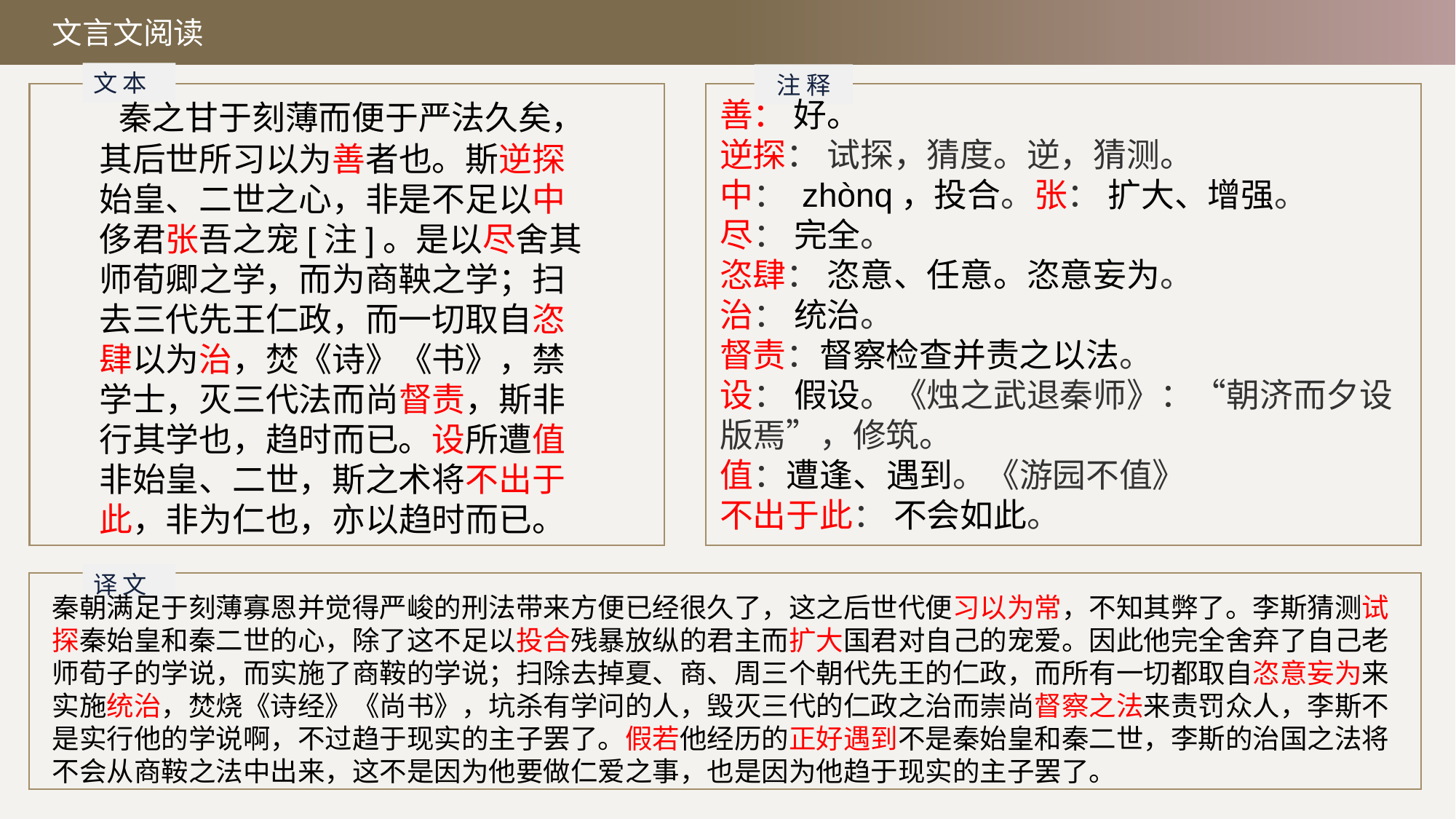

文言文阅读
文 本
注 释
 秦之甘于刻薄而便于严法久矣，其后世所习以为善者也。斯逆探始皇、二世之心，非是不足以中侈君张吾之宠[注]。是以尽舍其师荀卿之学，而为商鞅之学；扫去三代先王仁政，而一切取自恣肆以为治，焚《诗》《书》，禁学士，灭三代法而尚督责，斯非行其学也，趋时而已。设所遭值非始皇、二世，斯之术将不出于此，非为仁也，亦以趋时而已。

善： 好。
逆探：‌ 试探，猜度。逆，猜测。
中： zhònq，投合。张： 扩大、增强。
尽： 完全。
恣肆： 恣意、任意。恣意妄为。
治： 统治。
督责：督察检查并责之以法。
设： 假设。《烛之武退秦师》：“朝济而夕设版焉”，修筑。
值：遭逢、遇到。《游园不值》
不出于此： 不会如此。
译 文

秦朝满足于刻薄寡恩并觉得严峻的刑法带来方便已经很久了，这之后世代便习以为常，不知其弊了。李斯猜测试探秦始皇和秦二世的心，除了这不足以投合残暴放纵的君主而扩大国君对自己的宠爱。因此他完全舍弃了自己老师荀子的学说，而实施了商鞍的学说；扫除去掉夏、商、周三个朝代先王的仁政，而所有一切都取自恣意妄为来实施统治，焚烧《诗经》《尚书》，坑杀有学问的人，毁灭三代的仁政之治而崇尚督察之法来责罚众人，李斯不是实行他的学说啊，不过趋于现实的主子罢了。假若他经历的正好遇到不是秦始皇和秦二世，李斯的治国之法将不会从商鞍之法中出来，这不是因为他要做仁爱之事，也是因为他趋于现实的主子罢了。